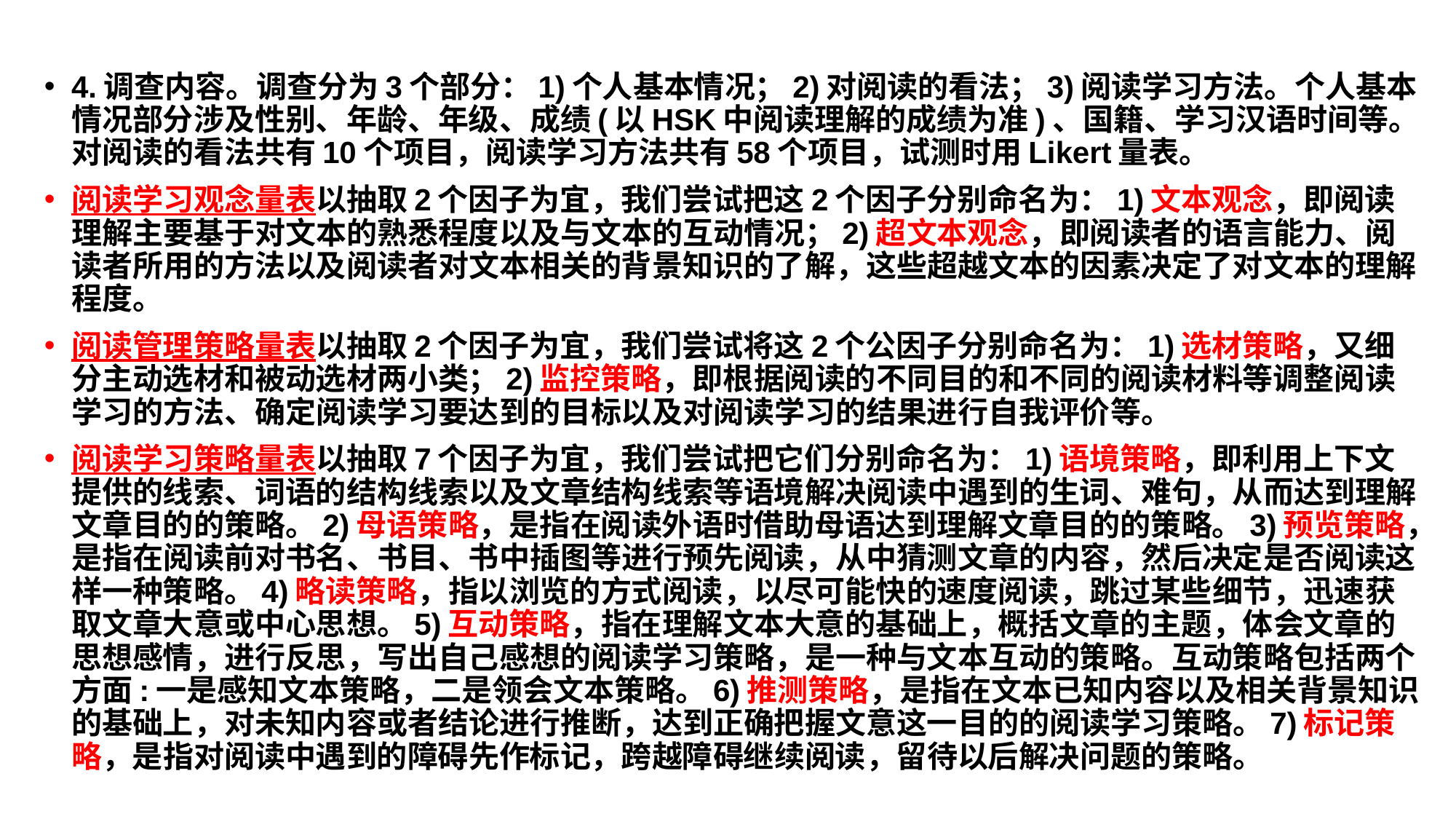

4.调查内容。调查分为3个部分：1)个人基本情况；2)对阅读的看法；3)阅读学习方法。个人基本情况部分涉及性别、年龄、年级、成绩(以HSK中阅读理解的成绩为准)、国籍、学习汉语时间等。对阅读的看法共有10个项目，阅读学习方法共有58个项目，试测时用Likert量表。
阅读学习观念量表以抽取2个因子为宜，我们尝试把这2个因子分别命名为：1)文本观念，即阅读理解主要基于对文本的熟悉程度以及与文本的互动情况；2)超文本观念，即阅读者的语言能力、阅读者所用的方法以及阅读者对文本相关的背景知识的了解，这些超越文本的因素决定了对文本的理解程度。
阅读管理策略量表以抽取2个因子为宜，我们尝试将这2个公因子分别命名为：1)选材策略，又细分主动选材和被动选材两小类；2)监控策略，即根据阅读的不同目的和不同的阅读材料等调整阅读学习的方法、确定阅读学习要达到的目标以及对阅读学习的结果进行自我评价等。
阅读学习策略量表以抽取7个因子为宜，我们尝试把它们分别命名为：1)语境策略，即利用上下文提供的线索、词语的结构线索以及文章结构线索等语境解决阅读中遇到的生词、难句，从而达到理解文章目的的策略。2)母语策略，是指在阅读外语时借助母语达到理解文章目的的策略。3)预览策略，是指在阅读前对书名、书目、书中插图等进行预先阅读，从中猜测文章的内容，然后决定是否阅读这样一种策略。4)略读策略，指以浏览的方式阅读，以尽可能快的速度阅读，跳过某些细节，迅速获取文章大意或中心思想。5)互动策略，指在理解文本大意的基础上，概括文章的主题，体会文章的思想感情，进行反思，写出自己感想的阅读学习策略，是一种与文本互动的策略。互动策略包括两个方面:一是感知文本策略，二是领会文本策略。6)推测策略，是指在文本已知内容以及相关背景知识的基础上，对未知内容或者结论进行推断，达到正确把握文意这一目的的阅读学习策略。7)标记策略，是指对阅读中遇到的障碍先作标记，跨越障碍继续阅读，留待以后解决问题的策略。